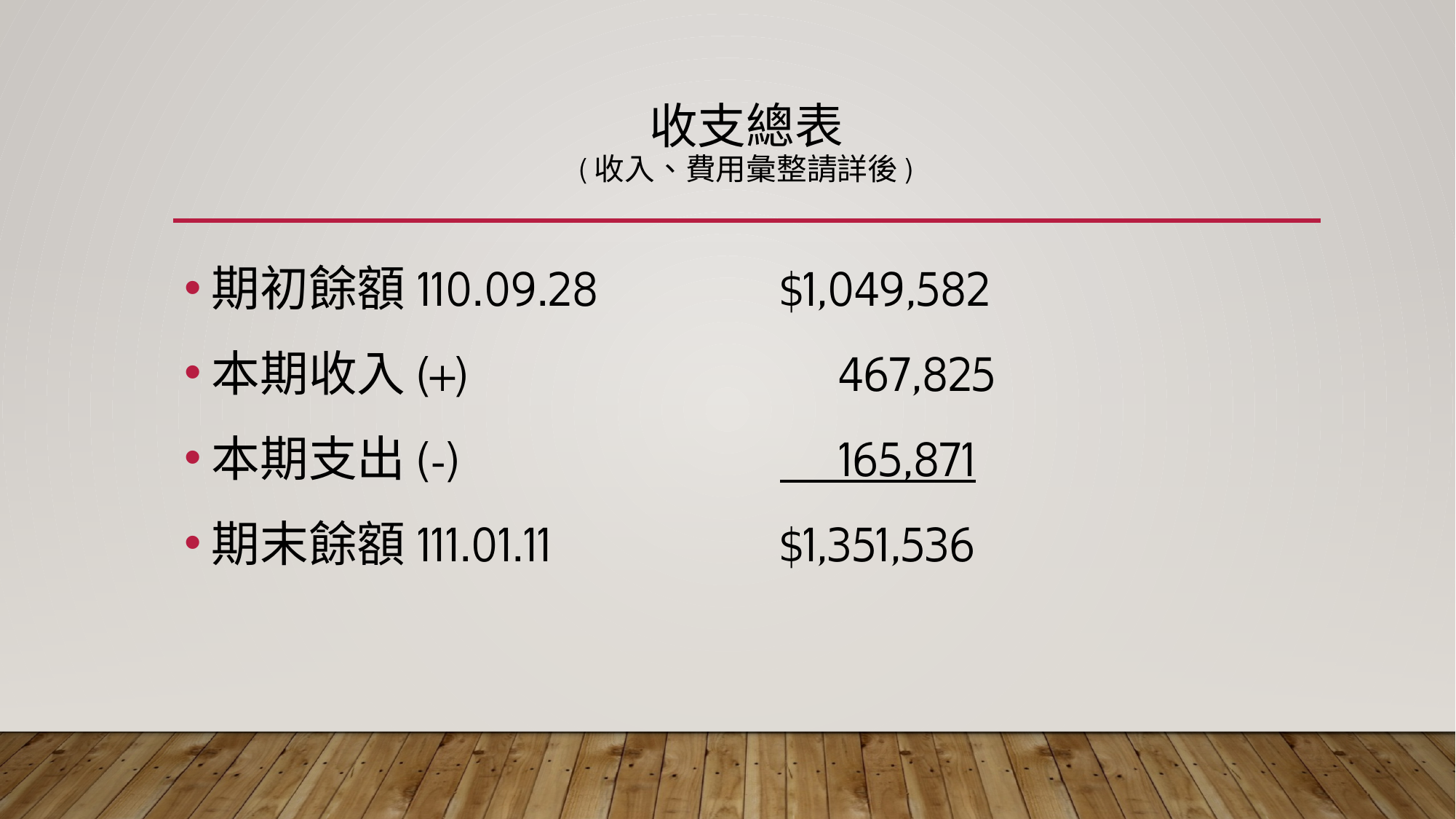

# 收支總表 (收入、費用彙整請詳後)
期初餘額110.09.28
本期收入(+)
本期支出(-)
期末餘額111.01.11
$1,049,582
    467,825
    165,871
$1,351,536